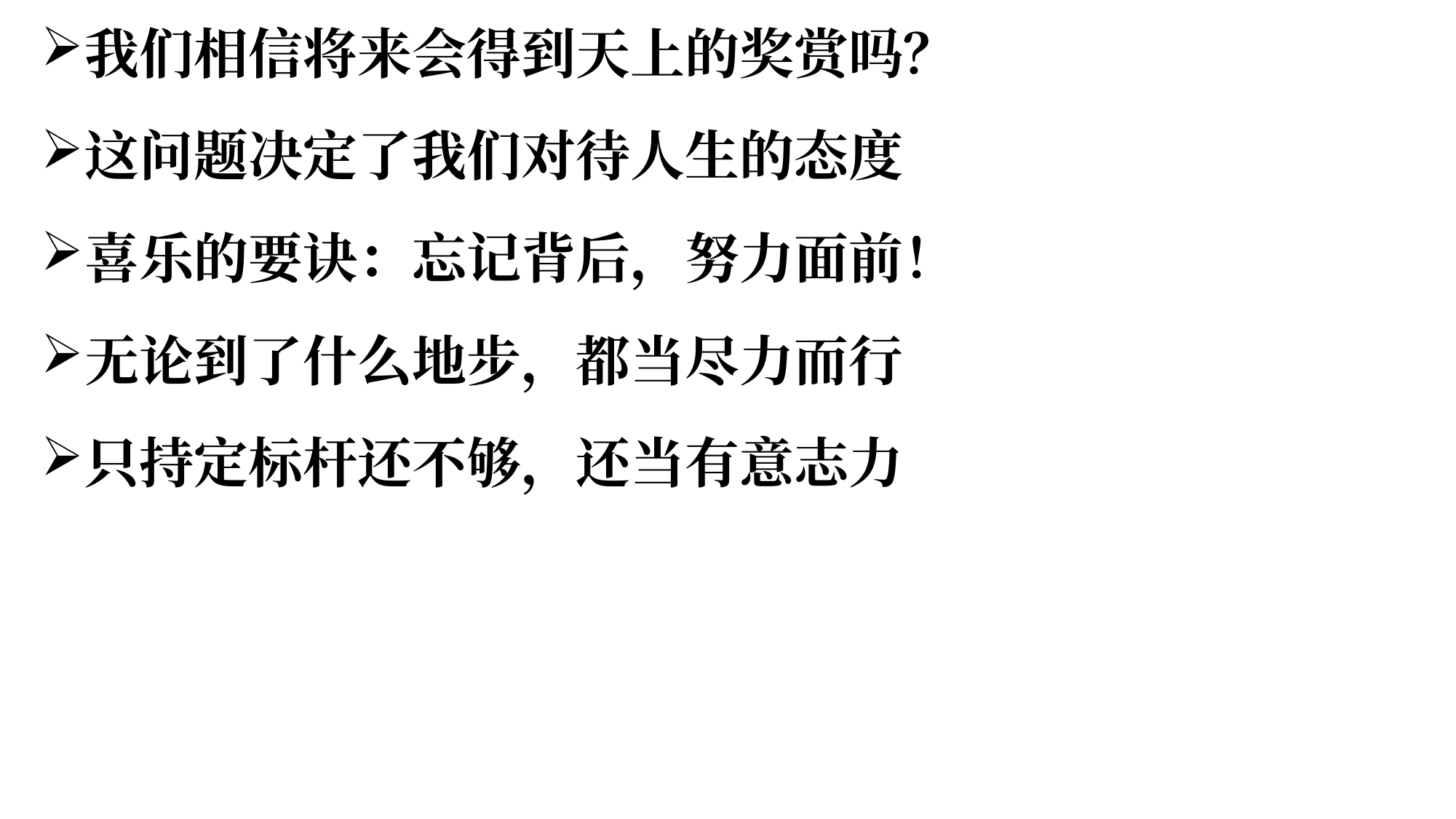

我们相信将来会得到天上的奖赏吗？

这问题决定了我们对待人生的态度

喜乐的要诀：忘记背后，努力面前！

无论到了什么地步，都当尽力而行

只持定标杆还不够，还当有意志力